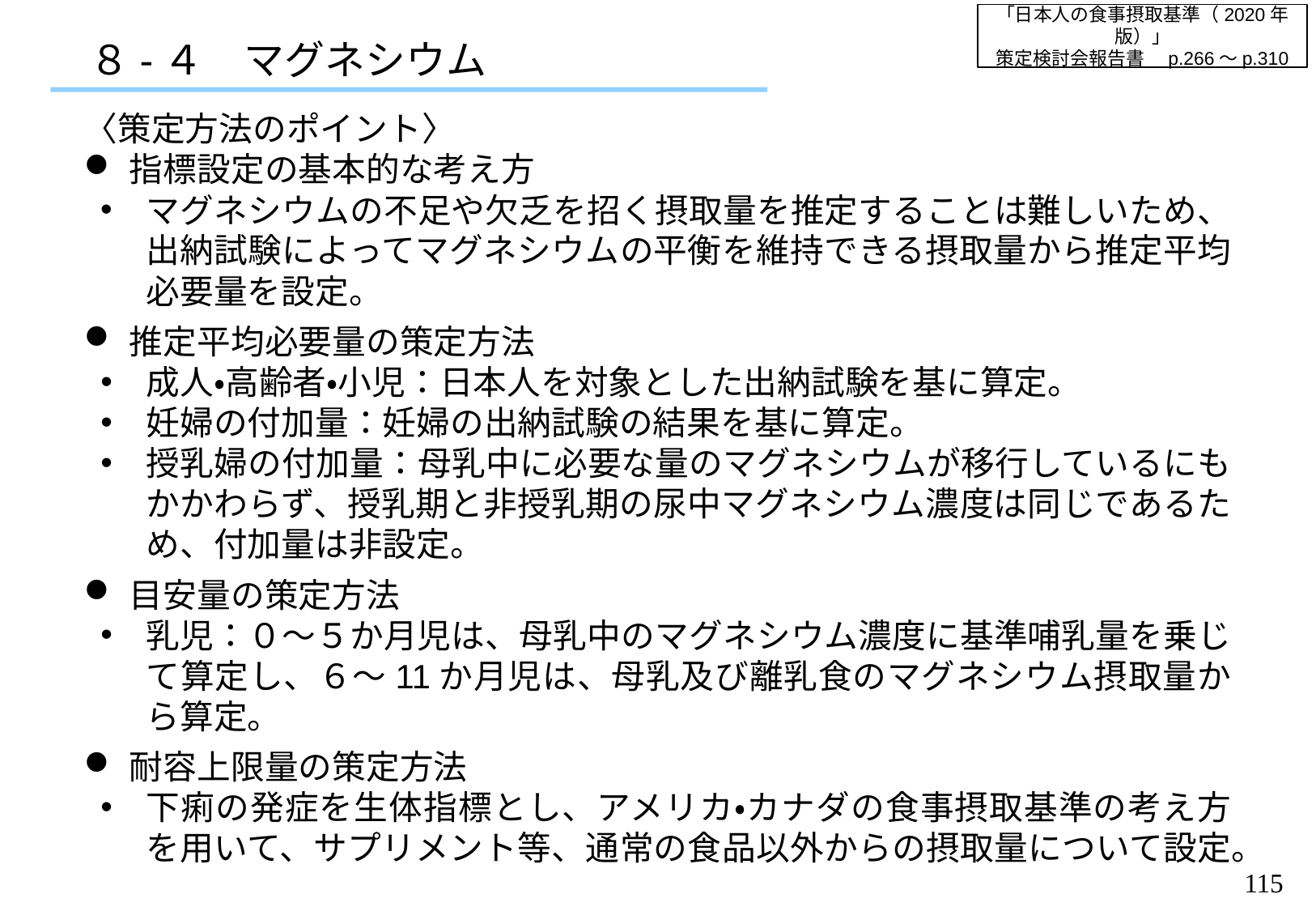

「日本人の食事摂取基準（2020年版）」
策定検討会報告書　p.266～p.310
８-４　マグネシウム

〈策定方法のポイント〉
指標設定の基本的な考え方
マグネシウムの不足や欠乏を招く摂取量を推定することは難しいため、出納試験によってマグネシウムの平衡を維持できる摂取量から推定平均必要量を設定。
推定平均必要量の策定方法
成人・高齢者・小児：日本人を対象とした出納試験を基に算定。
妊婦の付加量：妊婦の出納試験の結果を基に算定。
授乳婦の付加量：母乳中に必要な量のマグネシウムが移行しているにもかかわらず、授乳期と非授乳期の尿中マグネシウム濃度は同じであるため、付加量は非設定。
目安量の策定方法
乳児：０～５か月児は、母乳中のマグネシウム濃度に基準哺乳量を乗じて算定し、６～11か月児は、母乳及び離乳食のマグネシウム摂取量から算定。
耐容上限量の策定方法
下痢の発症を生体指標とし、アメリカ・カナダの食事摂取基準の考え方を用いて、サプリメント等、通常の食品以外からの摂取量について設定。
115